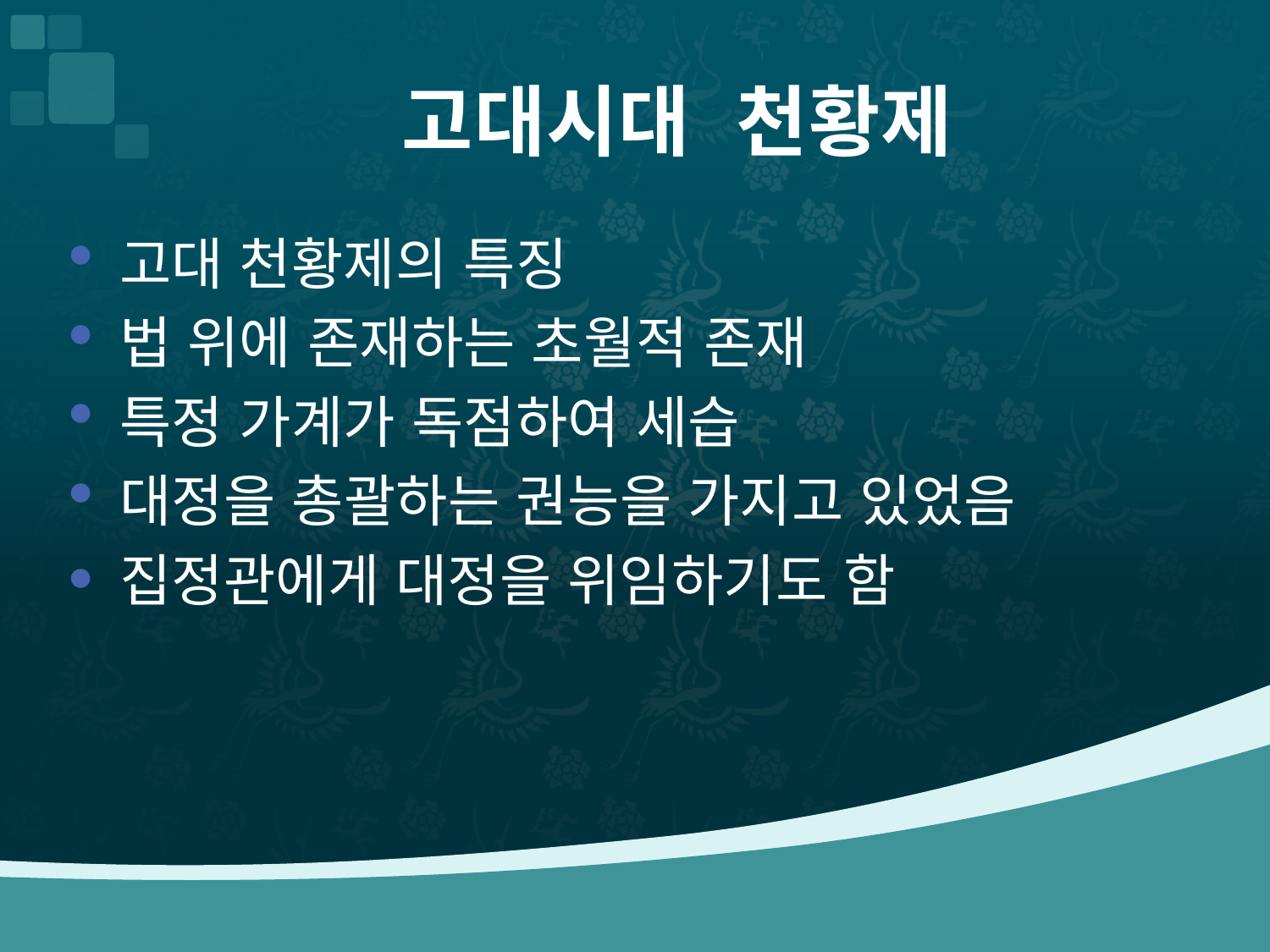

# 고대시대  천황제
고대 천황제의 특징
법 위에 존재하는 초월적 존재
특정 가계가 독점하여 세습
대정을 총괄하는 권능을 가지고 있었음
집정관에게 대정을 위임하기도 함